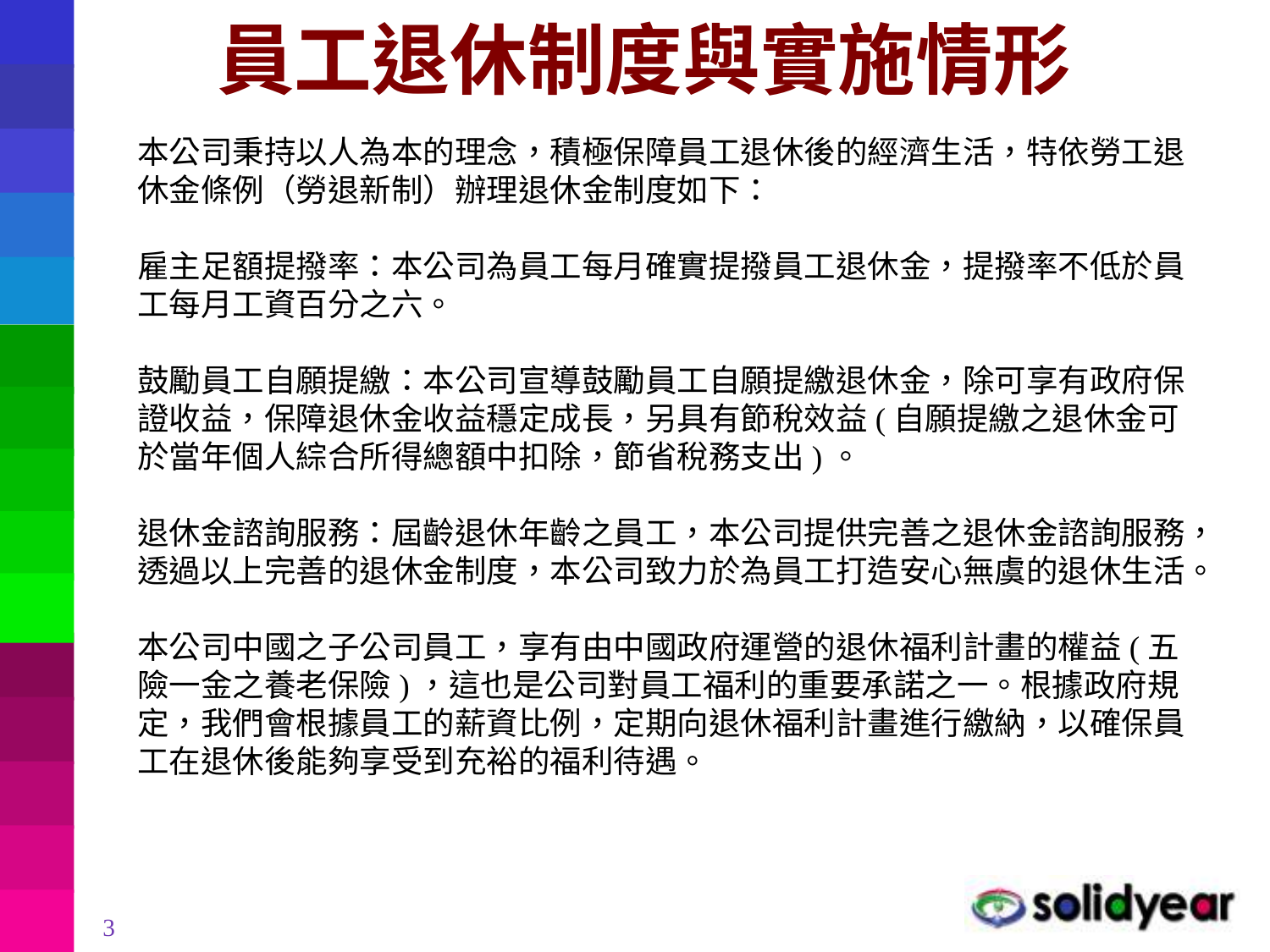

# 員工退休制度與實施情形
本公司秉持以人為本的理念，積極保障員工退休後的經濟生活，特依勞工退休金條例（勞退新制）辦理退休金制度如下：

雇主足額提撥率：本公司為員工每月確實提撥員工退休金，提撥率不低於員工每月工資百分之六。

鼓勵員工自願提繳：本公司宣導鼓勵員工自願提繳退休金，除可享有政府保證收益，保障退休金收益穩定成長，另具有節稅效益(自願提繳之退休金可於當年個人綜合所得總額中扣除，節省稅務支出)。

退休金諮詢服務：屆齡退休年齡之員工，本公司提供完善之退休金諮詢服務，透過以上完善的退休金制度，本公司致力於為員工打造安心無虞的退休生活。

本公司中國之子公司員工，享有由中國政府運營的退休福利計畫的權益(五險一金之養老保險)，這也是公司對員工福利的重要承諾之一。根據政府規定，我們會根據員工的薪資比例，定期向退休福利計畫進行繳納，以確保員工在退休後能夠享受到充裕的福利待遇。